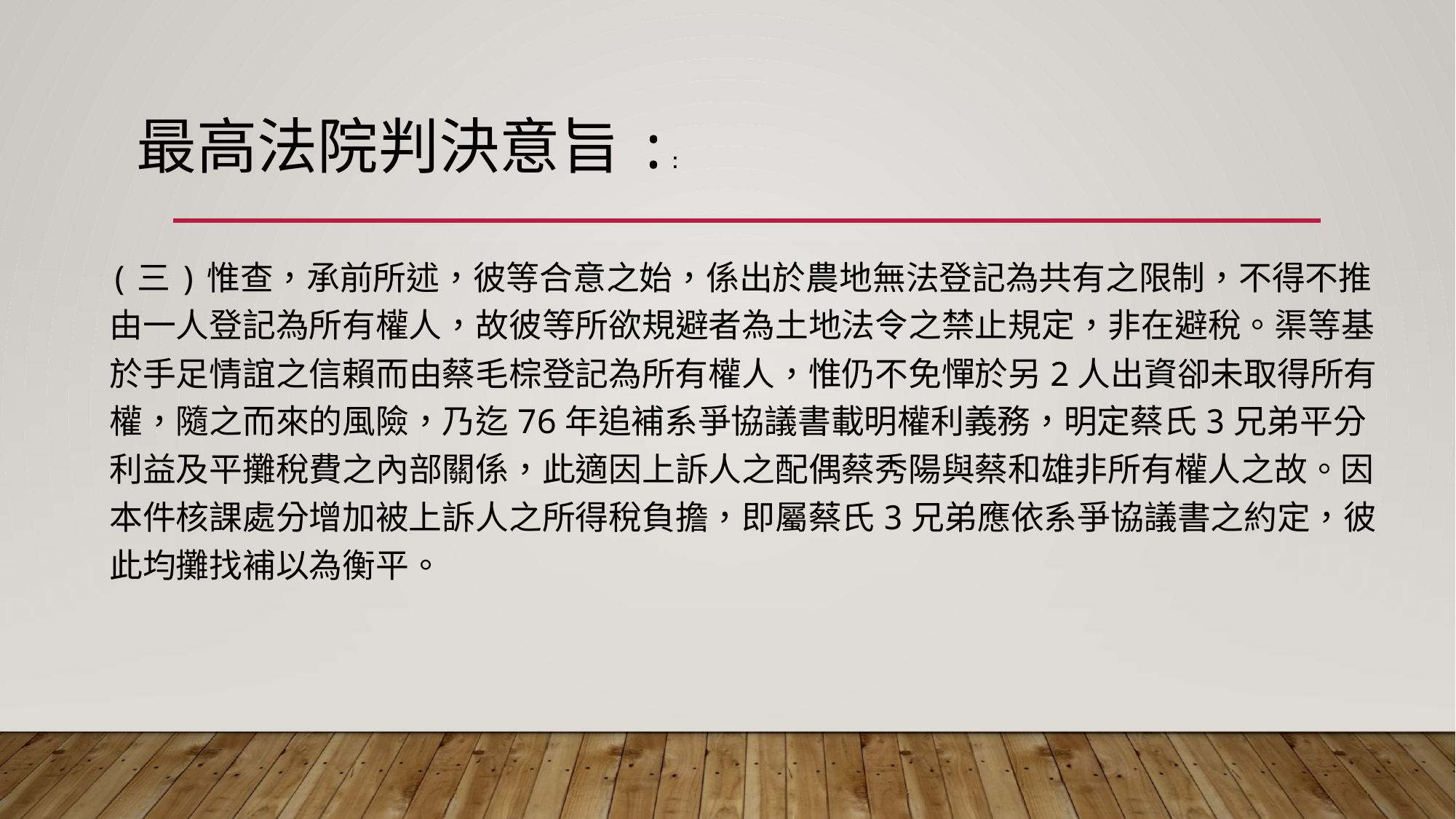

最高法院判決意旨::

(三)惟查，承前所述，彼等合意之始，係出於農地無法登記為共有之限制，不得不推由一人登記為所有權人，故彼等所欲規避者為土地法令之禁止規定，非在避稅。渠等基於手足情誼之信賴而由蔡毛棕登記為所有權人，惟仍不免憚於另2人出資卻未取得所有權，隨之而來的風險，乃迄76年追補系爭協議書載明權利義務，明定蔡氏3兄弟平分利益及平攤稅費之內部關係，此適因上訴人之配偶蔡秀陽與蔡和雄非所有權人之故。因本件核課處分增加被上訴人之所得稅負擔，即屬蔡氏3兄弟應依系爭協議書之約定，彼此均攤找補以為衡平。